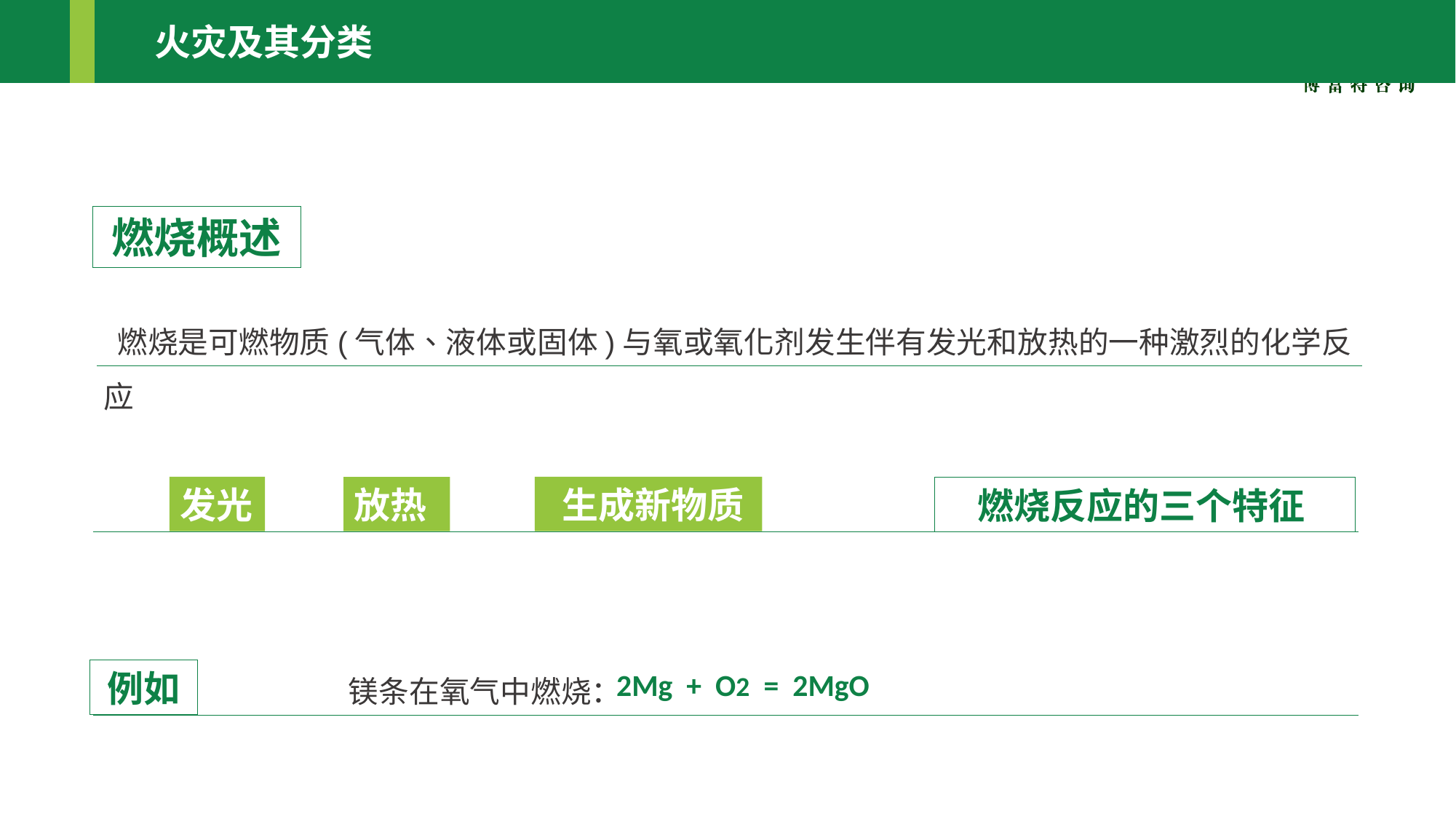

火灾及其分类
燃烧概述
 燃烧是可燃物质(气体、液体或固体)与氧或氧化剂发生伴有发光和放热的一种激烈的化学反应
 生成新物质
发光
放热
燃烧反应的三个特征
镁条在氧气中燃烧：
例如
2Mg  +  O2  =  2MgO